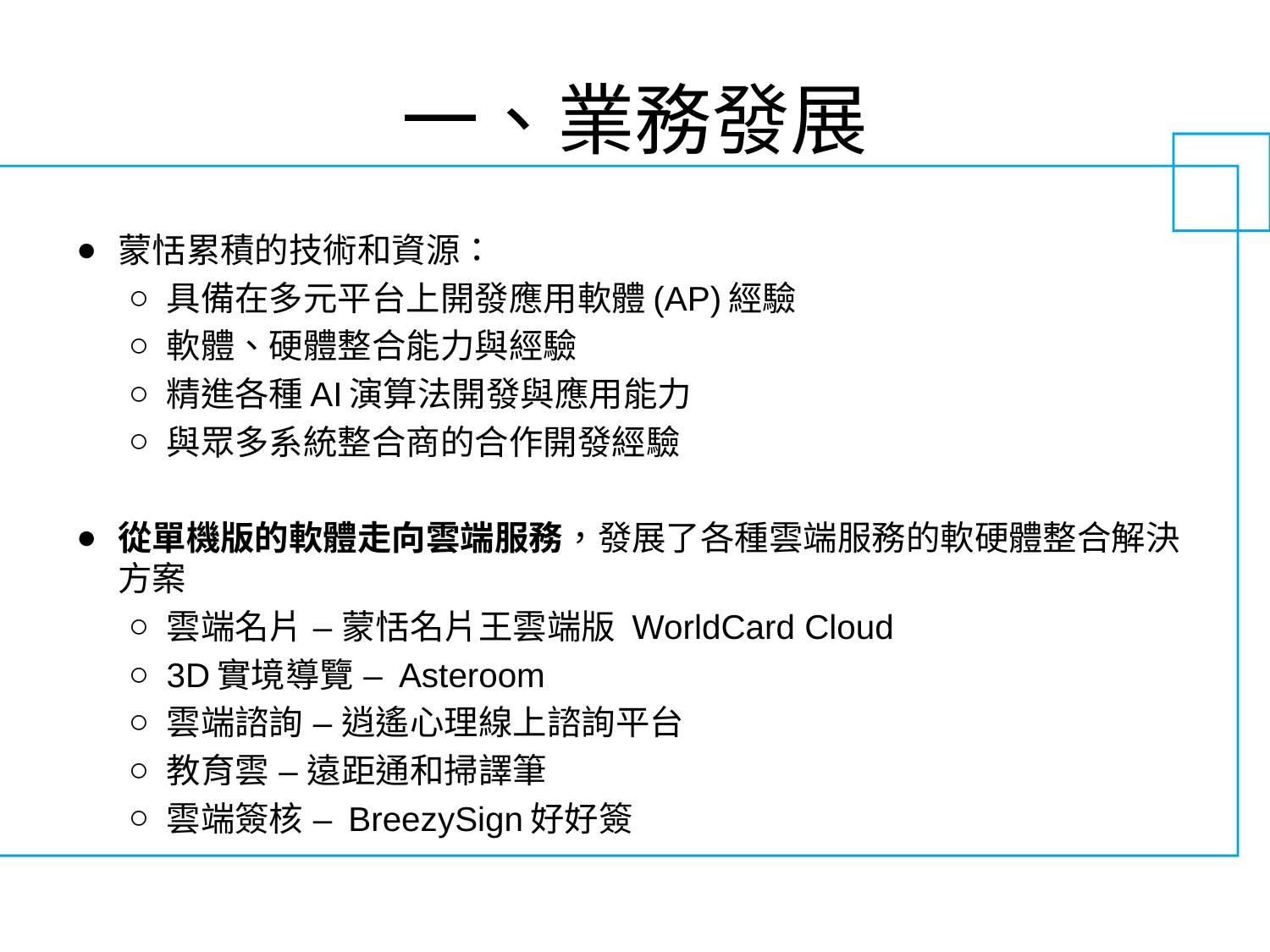

# 一、業務發展
蒙恬累積的技術和資源：
具備在多元平台上開發應用軟體(AP)經驗
軟體、硬體整合能力與經驗
精進各種AI演算法開發與應用能力
與眾多系統整合商的合作開發經驗

從單機版的軟體走向雲端服務，發展了各種雲端服務的軟硬體整合解決方案
雲端名片 – 蒙恬名片王雲端版 WorldCard Cloud
3D實境導覽 – Asteroom
雲端諮詢 – 逍遙心理線上諮詢平台
教育雲 – 遠距通和掃譯筆
雲端簽核 – BreezySign好好簽